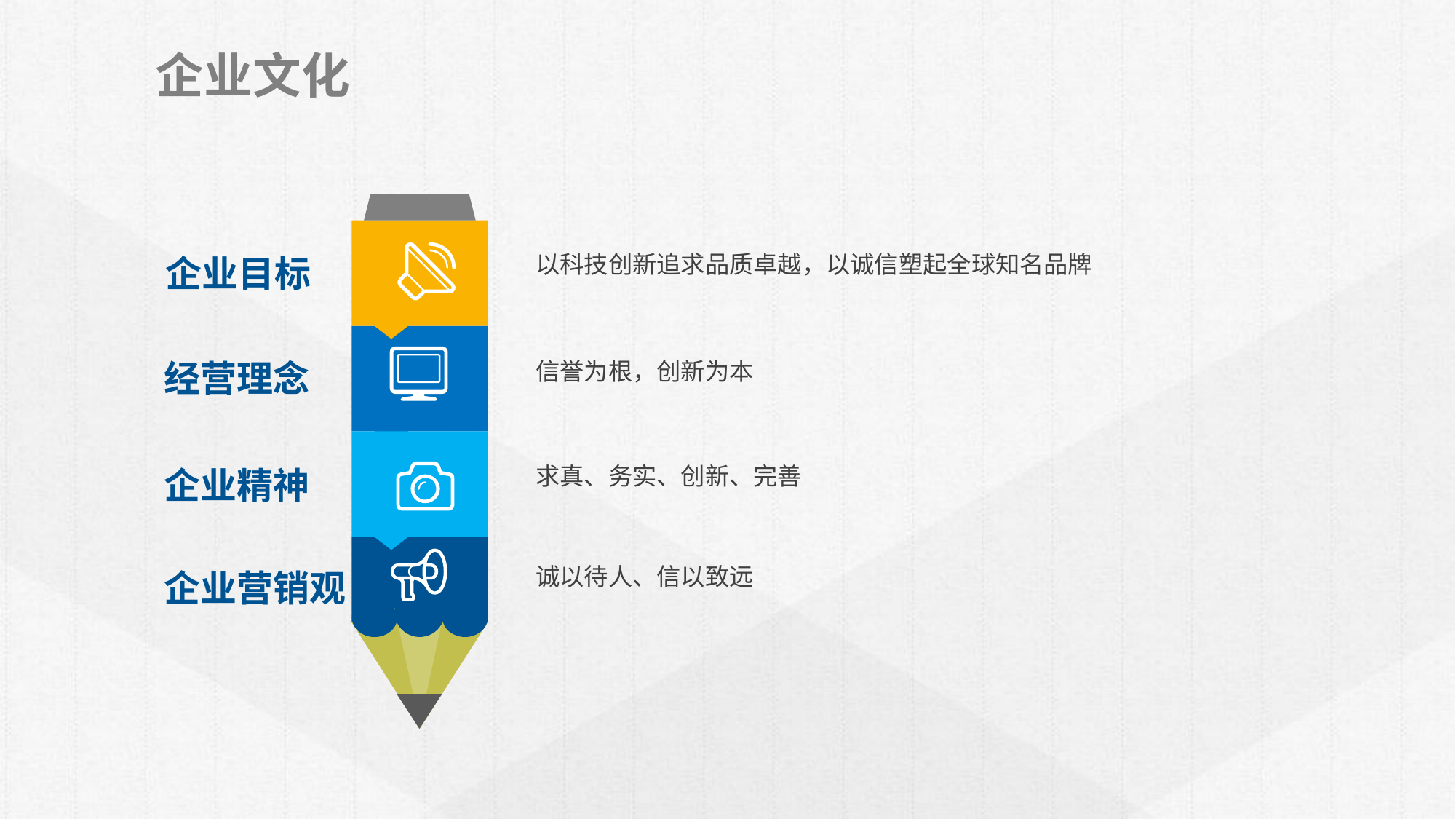

企业文化

以科技创新追求品质卓越，以诚信塑起全球知名品牌
企业目标

信誉为根，创新为本
经营理念

求真、务实、创新、完善
企业精神

诚以待人、信以致远
企业营销观